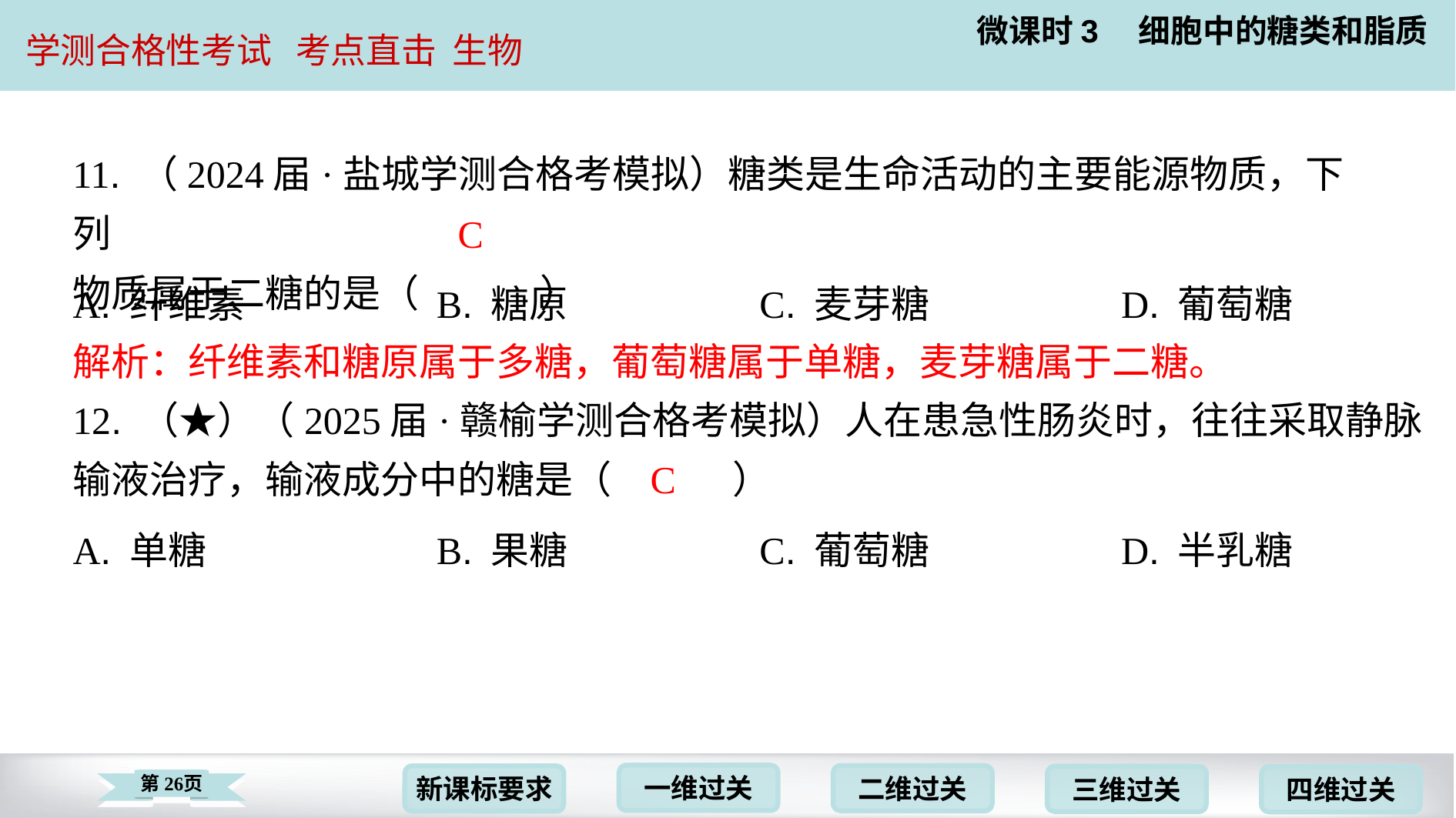

11. （2024届·盐城学测合格考模拟）糖类是生命活动的主要能源物质，下列
物质属于二糖的是（　C　）
C
| A. 纤维素 | B. 糖原 | C. 麦芽糖 | D. 葡萄糖 |
| --- | --- | --- | --- |
解析：纤维素和糖原属于多糖，葡萄糖属于单糖，麦芽糖属于二糖。
12. （★）（2025届·赣榆学测合格考模拟）人在患急性肠炎时，往往采取静脉
输液治疗，输液成分中的糖是（　C　）
C
| A. 单糖 | B. 果糖 | C. 葡萄糖 | D. 半乳糖 |
| --- | --- | --- | --- |